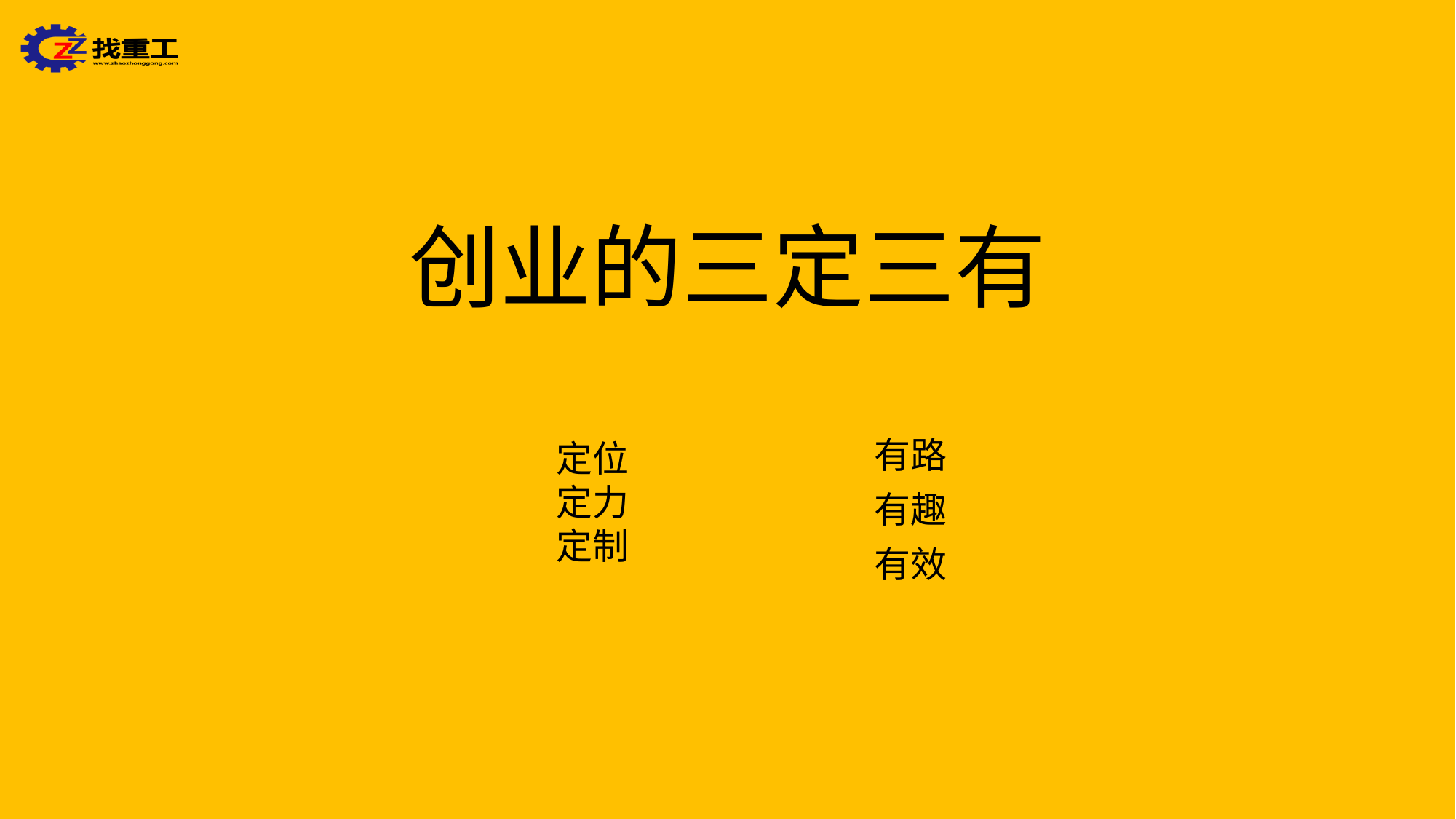

# 创业的三定三有
定位
定力
定制
有路
有趣
有效